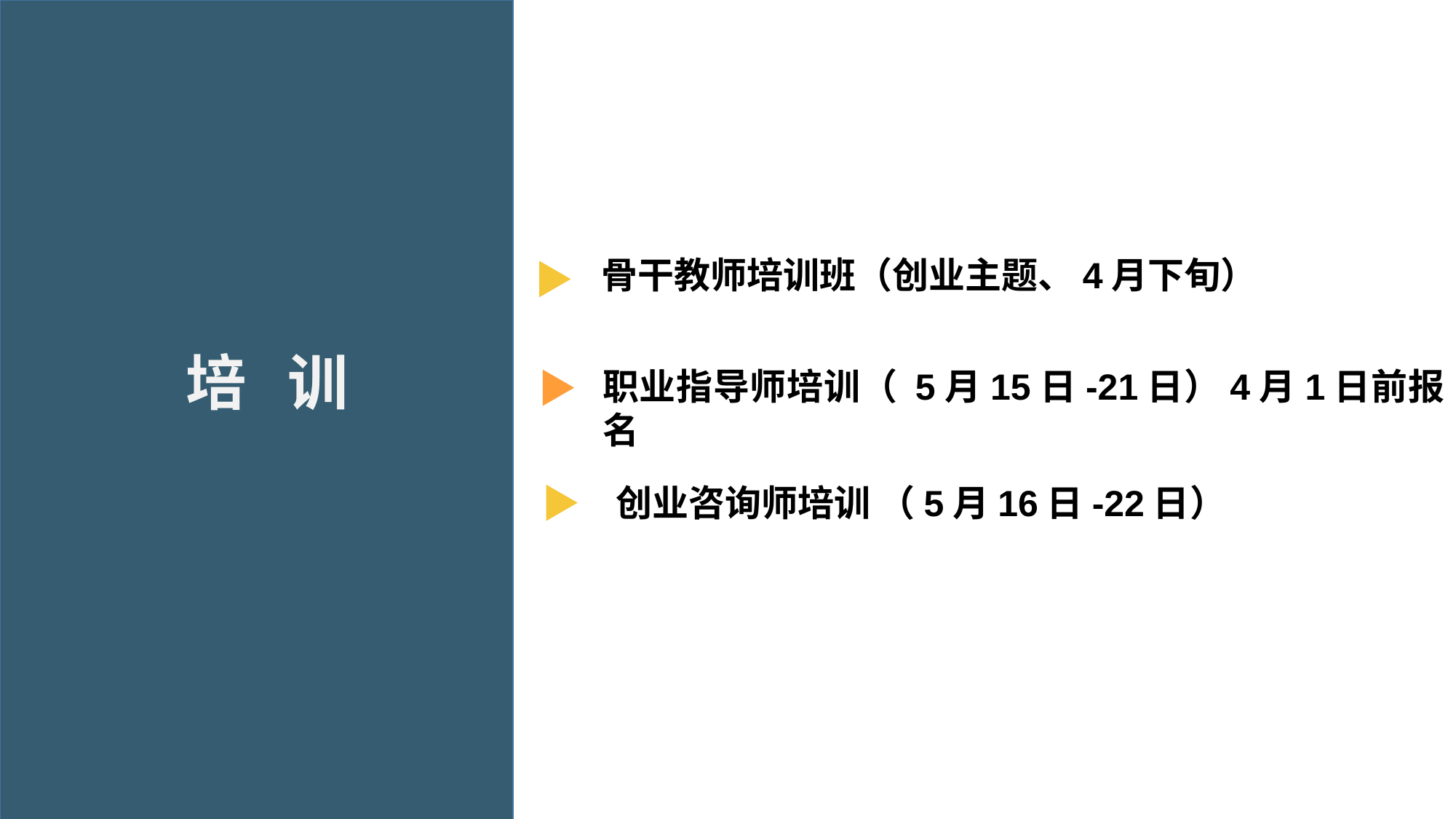

骨干教师培训班（创业主题、4月下旬）

       培   训

职业指导师培训（ 5月15日-21日）4月1日前报名

 创业咨询师培训 （5月16日-22日）